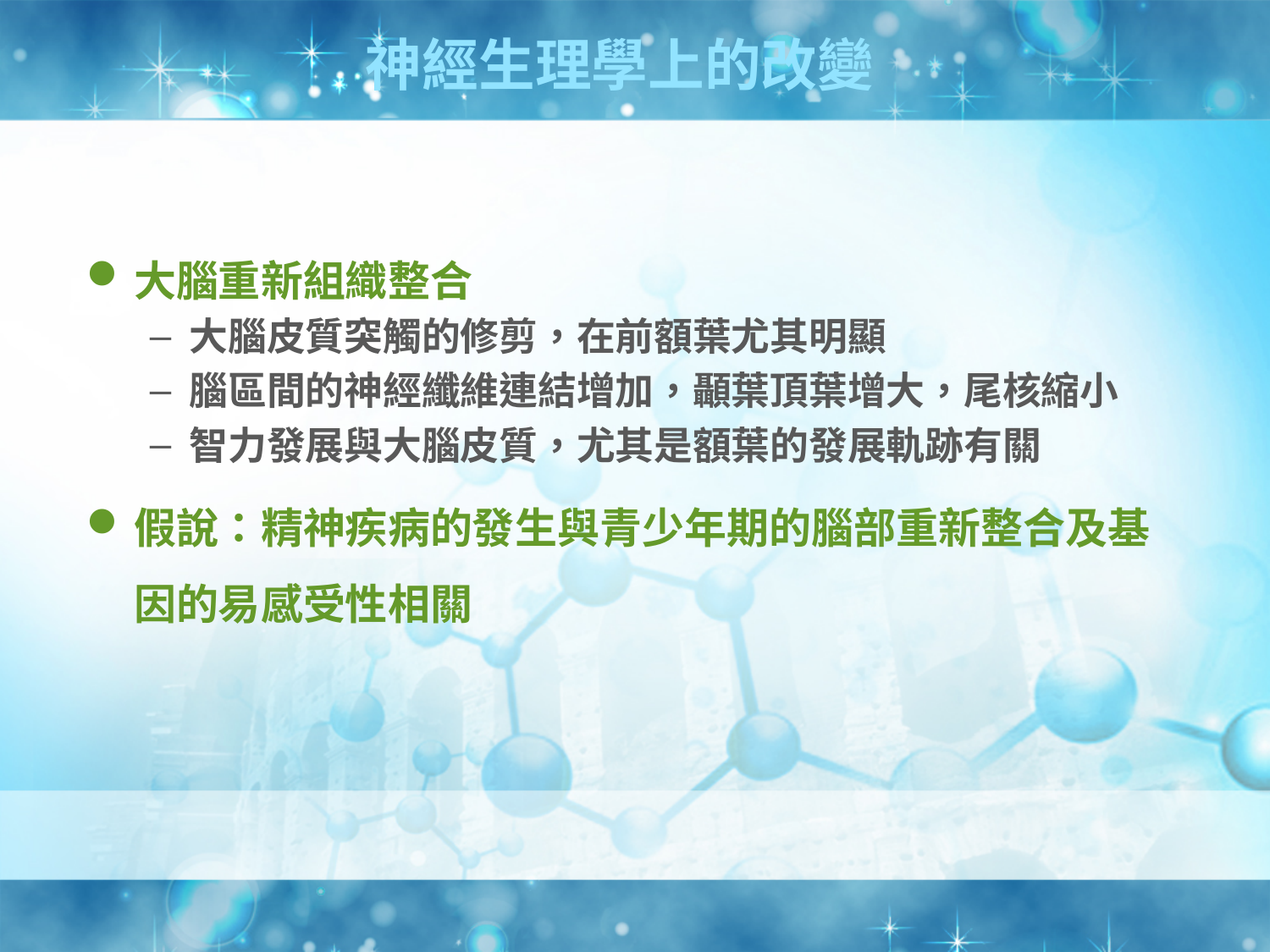

# 神經生理學上的改變
大腦重新組織整合
大腦皮質突觸的修剪，在前額葉尤其明顯
腦區間的神經纖維連結增加，顳葉頂葉增大，尾核縮小
智力發展與大腦皮質，尤其是額葉的發展軌跡有關
假說：精神疾病的發生與青少年期的腦部重新整合及基因的易感受性相關